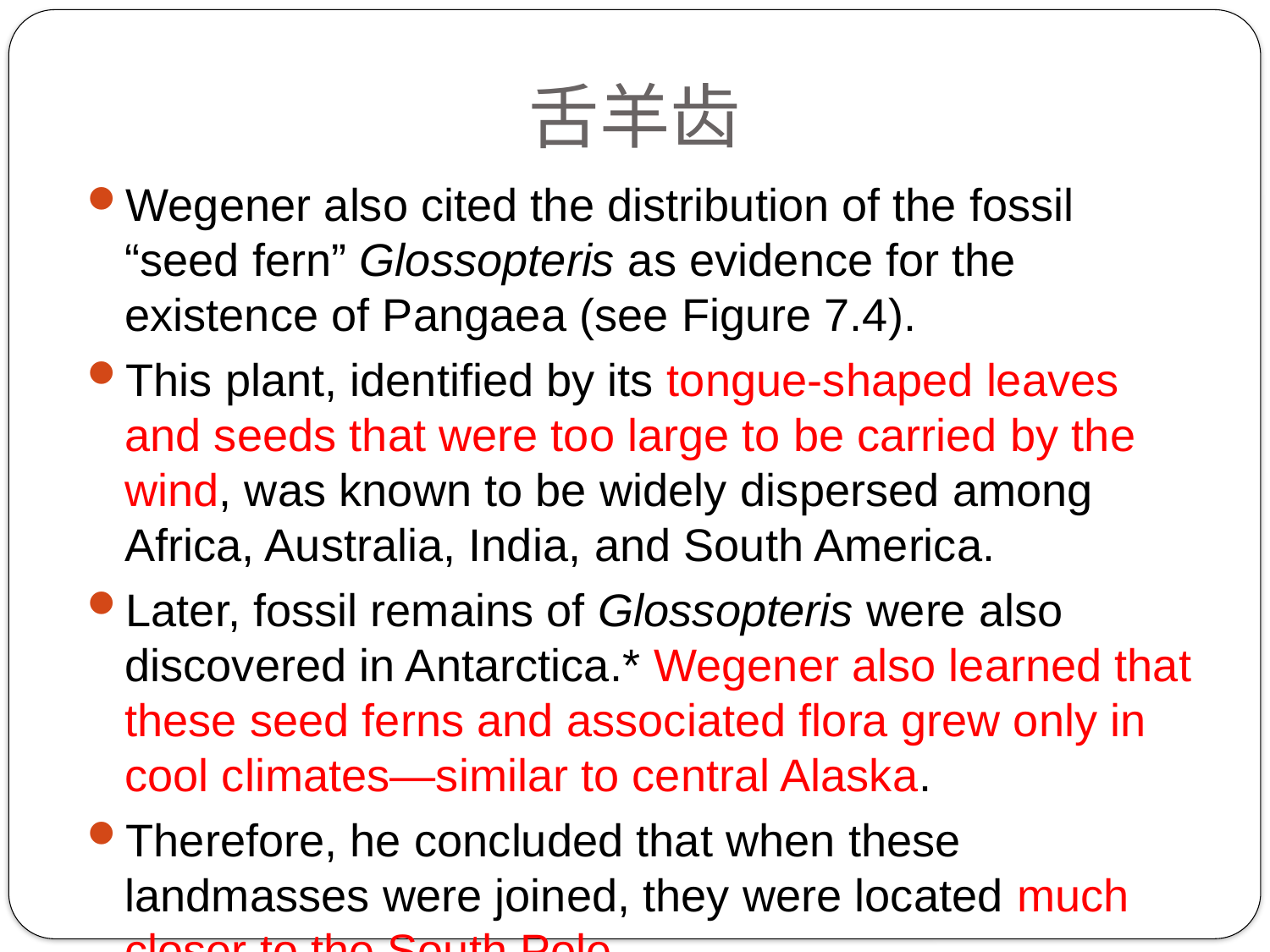

# 舌羊齿
Wegener also cited the distribution of the fossil “seed fern” Glossopteris as evidence for the existence of Pangaea (see Figure 7.4).
This plant, identified by its tongue-shaped leaves and seeds that were too large to be carried by the wind, was known to be widely dispersed among Africa, Australia, India, and South America.
Later, fossil remains of Glossopteris were also discovered in Antarctica.* Wegener also learned that these seed ferns and associated flora grew only in cool climates—similar to central Alaska.
Therefore, he concluded that when these landmasses were joined, they were located much closer to the South Pole.